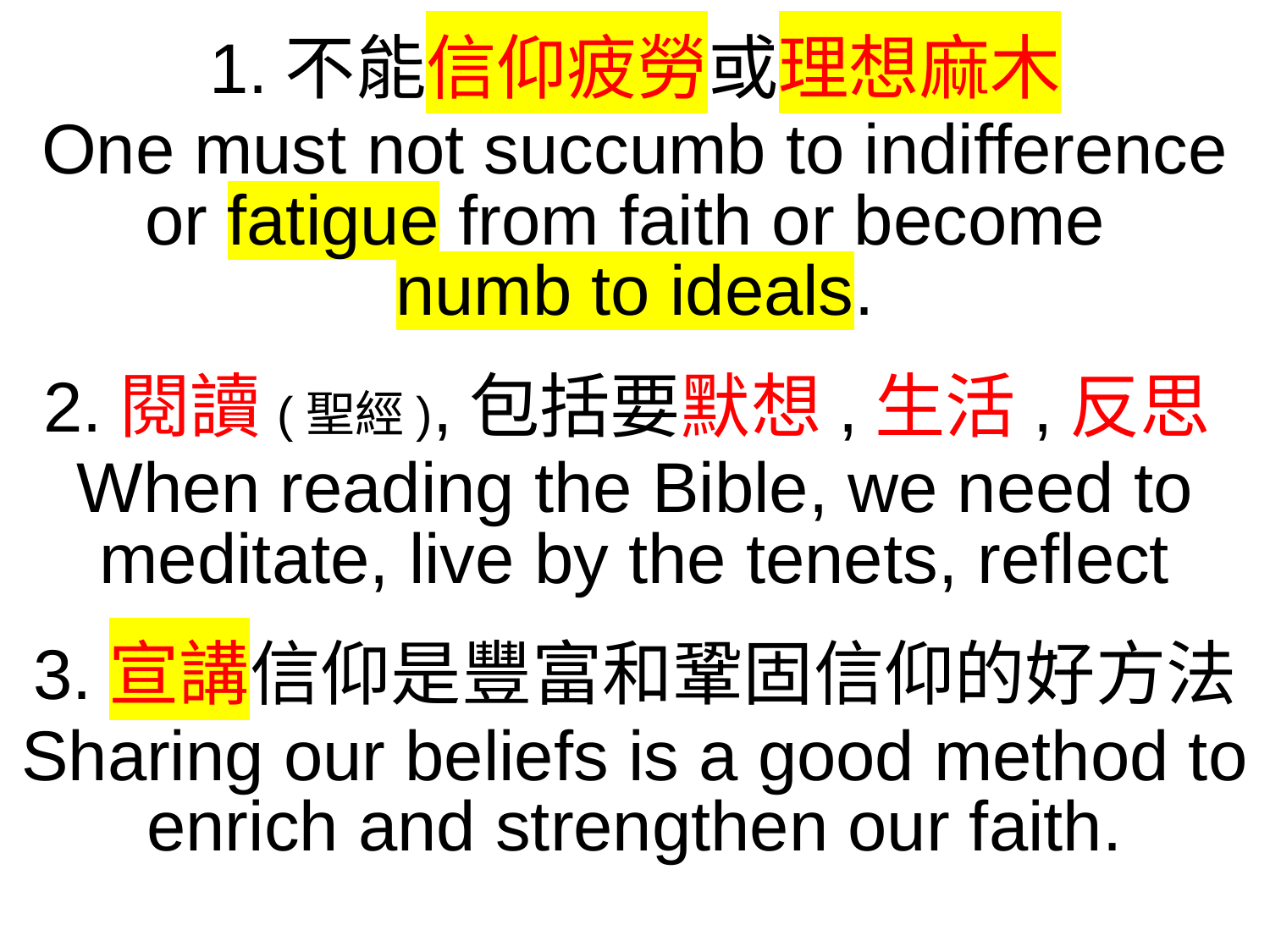

1.不能信仰疲勞或理想麻木
One must not succumb to indifference or fatigue from faith or become
numb to ideals.
2.閱讀(聖經),包括要默想,生活,反思
When reading the Bible, we need to meditate, live by the tenets, reflect
3.宣講信仰是豐富和鞏固信仰的好方法
Sharing our beliefs is a good method to enrich and strengthen our faith.